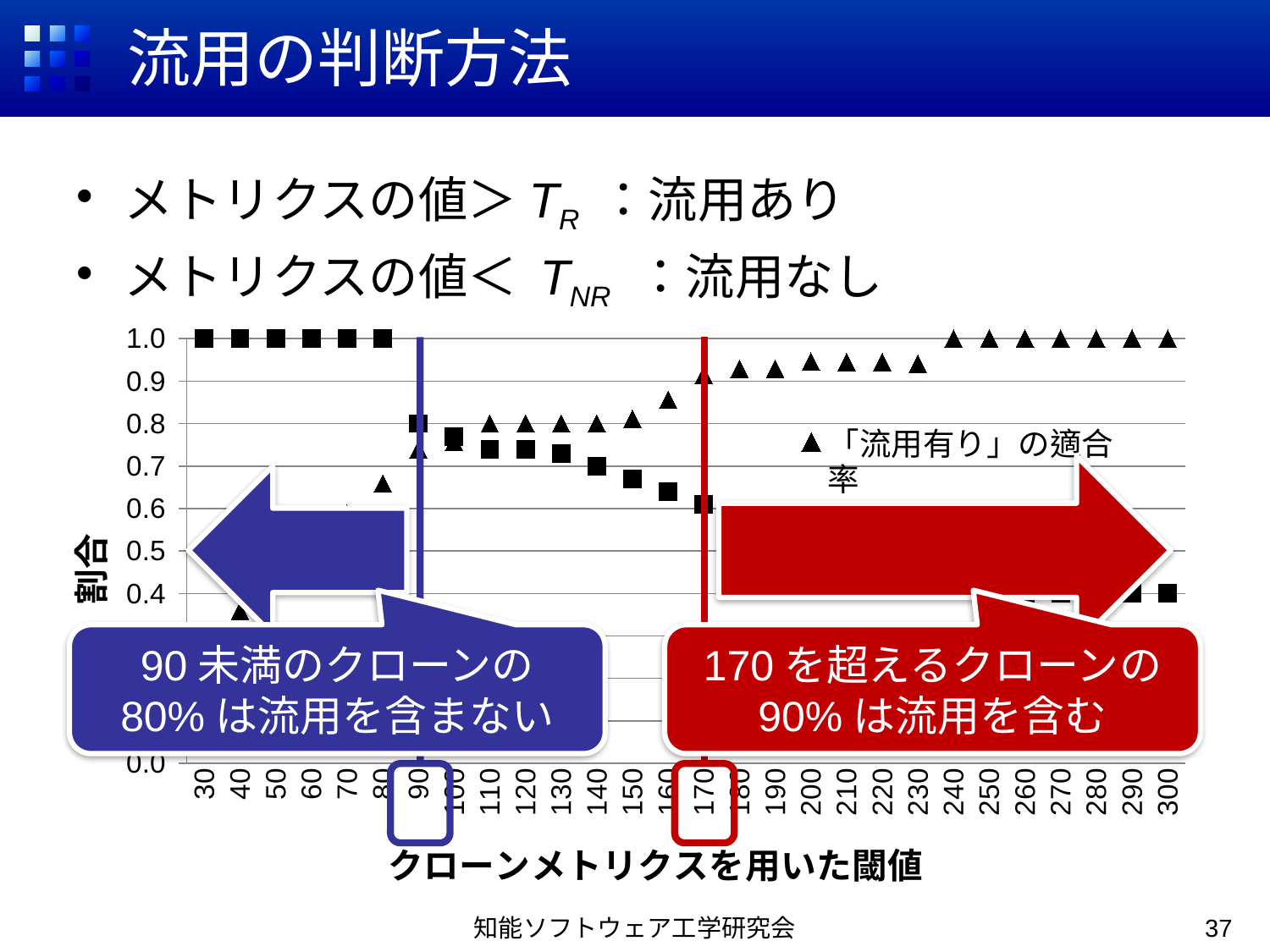

# 流用の判断方法
メトリクスの値＞TR ：流用あり
メトリクスの値＜ TNR ：流用なし

### Chart

| Category |  |  |
|---|---|---|
| 30 | 0.25734720416124834 | 1.0 |
| 40 | 0.359100642398287 | 1.0 |
| 50 | 0.44770114942528566 | 1.0 |
| 60 | 0.5181184668989546 | 1.0 |
| 70 | 0.5878048780487879 | 1.0 |
| 80 | 0.6586854460094006 | 1.0 |
| 90 | 0.738888888888895 | 0.8 |
| 100 | 0.7571428571428626 | 0.7700000000000033 |
| 110 | 0.8 | 0.7400000000000037 |
| 120 | 0.8 | 0.7400000000000037 |
| 130 | 0.8 | 0.7300000000000006 |
| 140 | 0.8 | 0.7000000000000006 |
| 150 | 0.8106060606060606 | 0.6700000000000061 |
| 160 | 0.8560000000000006 | 0.6400000000000053 |
| 170 | 0.9145299145299146 | 0.6100000000000007 |
| 180 | 0.9292035398230085 | 0.55 |
| 190 | 0.9292035398230085 | 0.53 |
| 200 | 0.9459459459459455 | 0.53 |
| 210 | 0.944954128440367 | 0.53 |
| 220 | 0.944954128440367 | 0.51 |
| 230 | 0.9405940594059405 | 0.51 |
| 240 | 1.0 | 0.51 |
| 250 | 1.0 | 0.45 |
| 260 | 1.0 | 0.4 |
| 270 | 1.0 | 0.4 |
| 280 | 1.0 | 0.4 |
| 290 | 1.0 | 0.4 |
| 300 | 1.0 | 0.4 |

90未満のクローンの
80%は流用を含まない
170を超えるクローンの
90%は流用を含む

知能ソフトウェア工学研究会
37